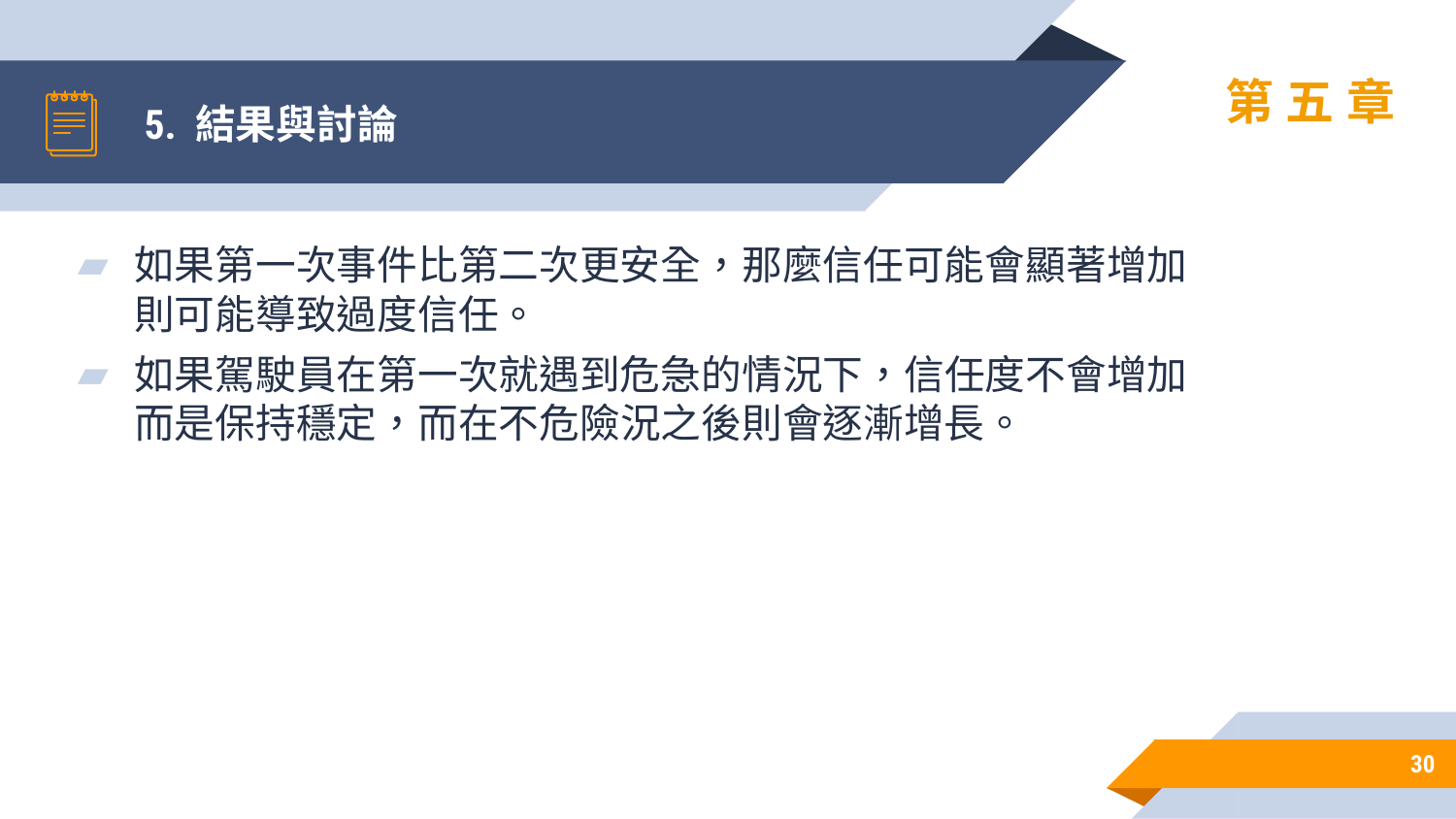

# 5. 結果與討論
第五章

如果第一次事件比第二次更安全，那麼信任可能會顯著增加則可能導致過度信任。
如果駕駛員在第一次就遇到危急的情況下，信任度不會增加而是保持穩定，而在不危險況之後則會逐漸增長。

30